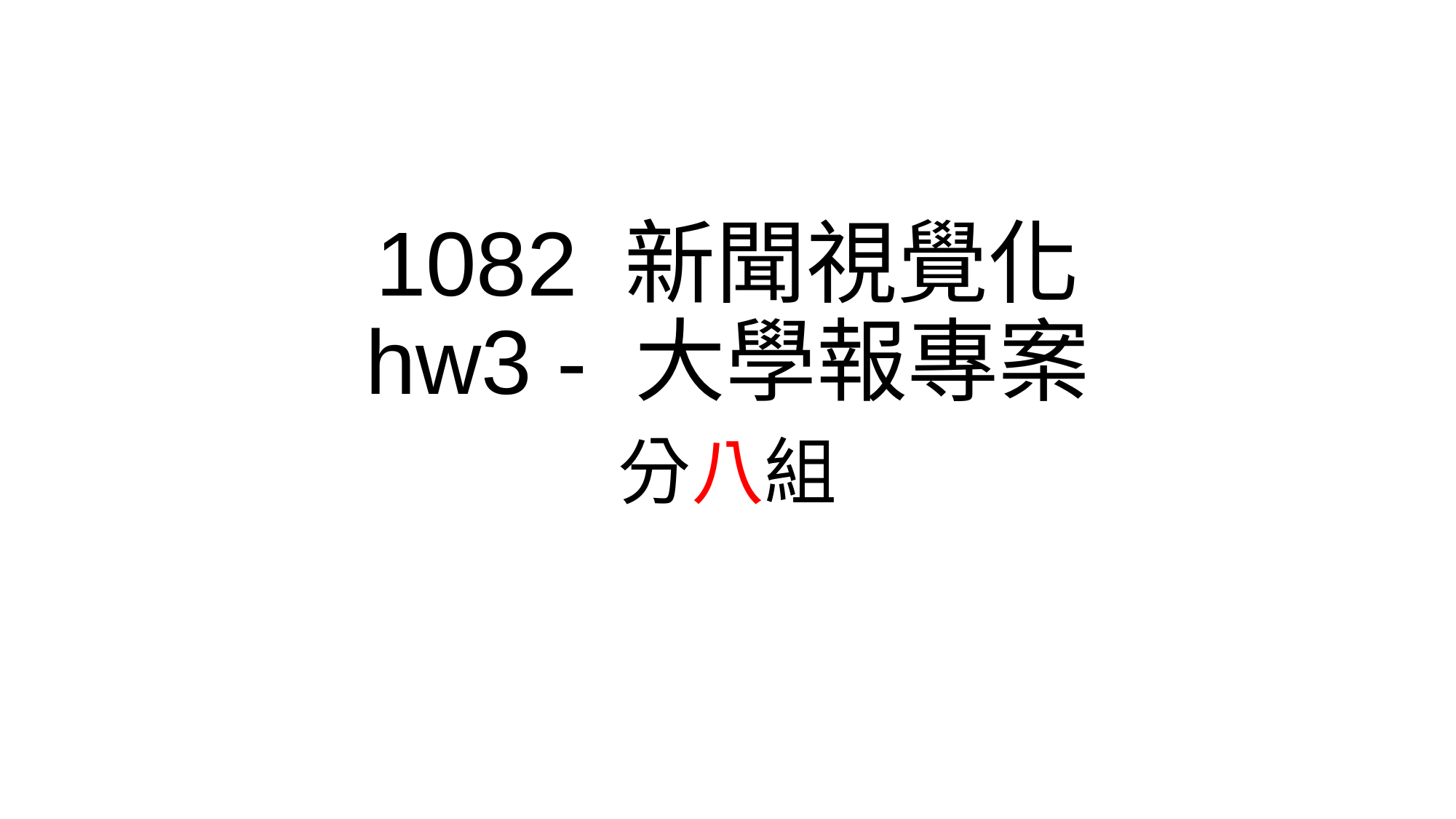

# 1082 新聞視覺化 hw3 - 大學報專案
分八組